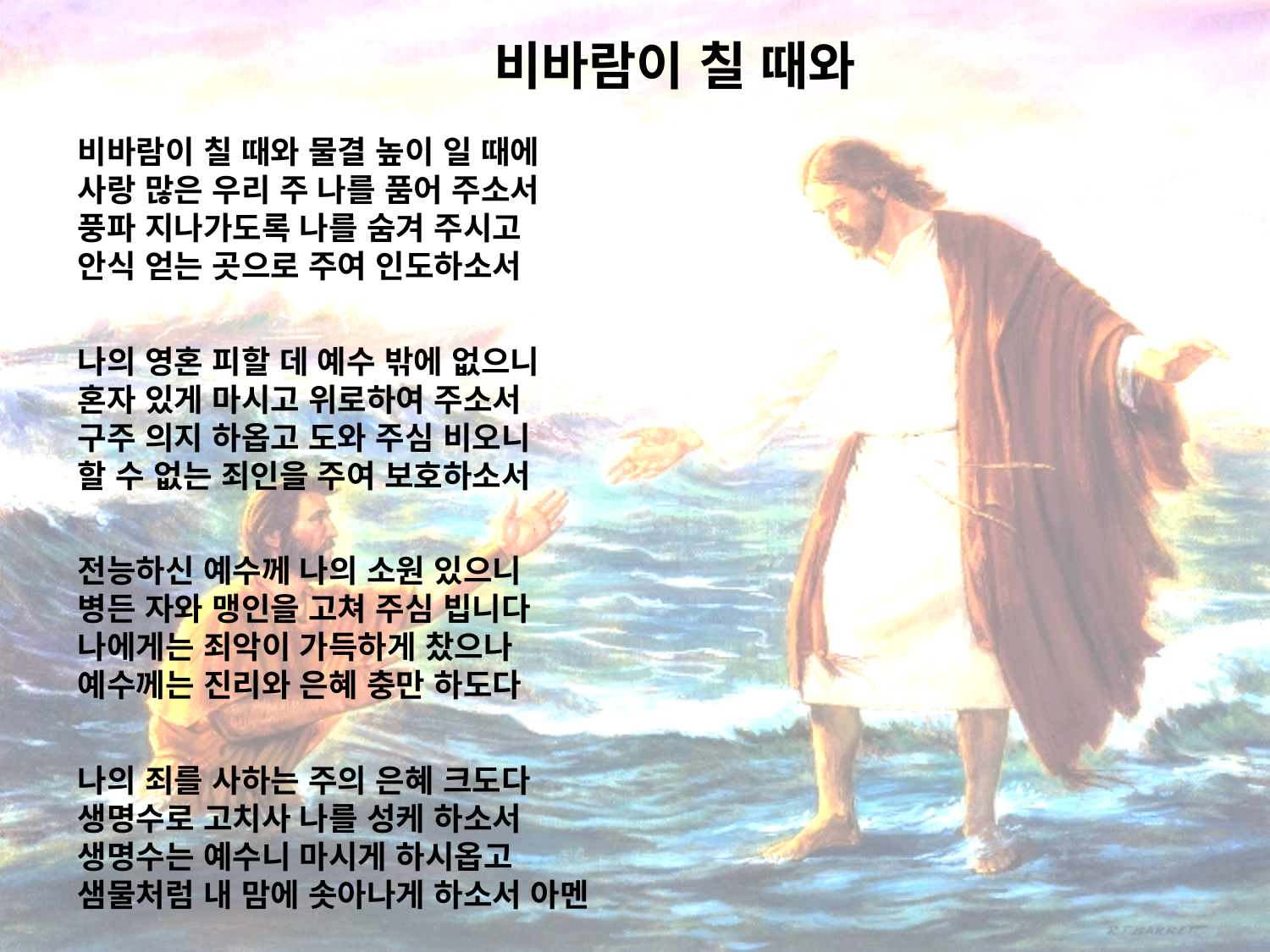

# 비바람이 칠 때와
비바람이 칠 때와 물결 높이 일 때에
사랑 많은 우리 주 나를 품어 주소서
풍파 지나가도록 나를 숨겨 주시고
안식 얻는 곳으로 주여 인도하소서
나의 영혼 피할 데 예수 밖에 없으니
혼자 있게 마시고 위로하여 주소서
구주 의지 하옵고 도와 주심 비오니
할 수 없는 죄인을 주여 보호하소서
전능하신 예수께 나의 소원 있으니
병든 자와 맹인을 고쳐 주심 빕니다
나에게는 죄악이 가득하게 찼으나
예수께는 진리와 은혜 충만 하도다
나의 죄를 사하는 주의 은혜 크도다
생명수로 고치사 나를 성케 하소서
생명수는 예수니 마시게 하시옵고
샘물처럼 내 맘에 솟아나게 하소서 아멘